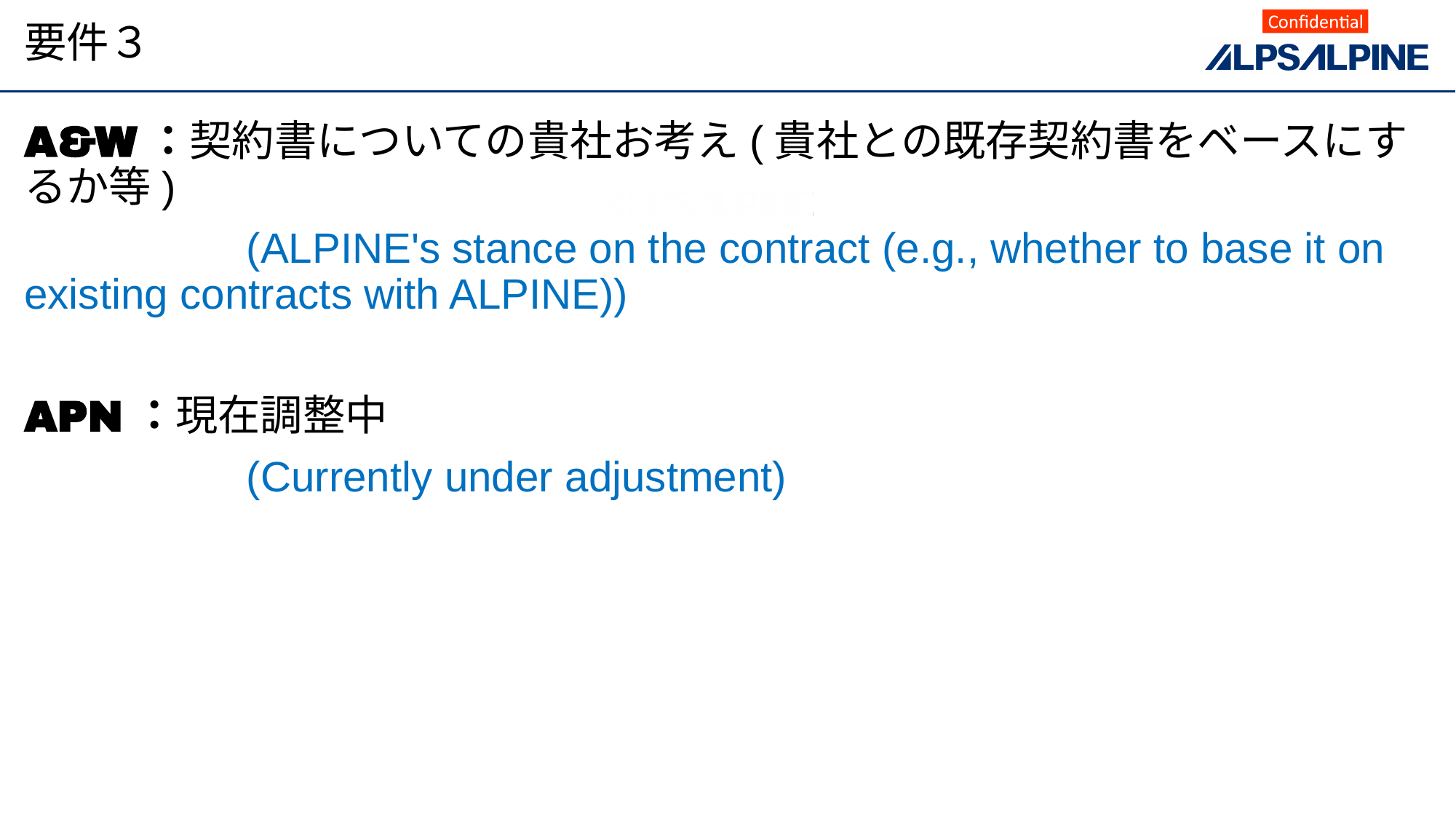

# 要件３
A&W：契約書についての貴社お考え(貴社との既存契約書をベースにするか等)
　　　　　(ALPINE's stance on the contract (e.g., whether to base it on existing contracts with ALPINE))

APN：現在調整中
　　　　　(Currently under adjustment)